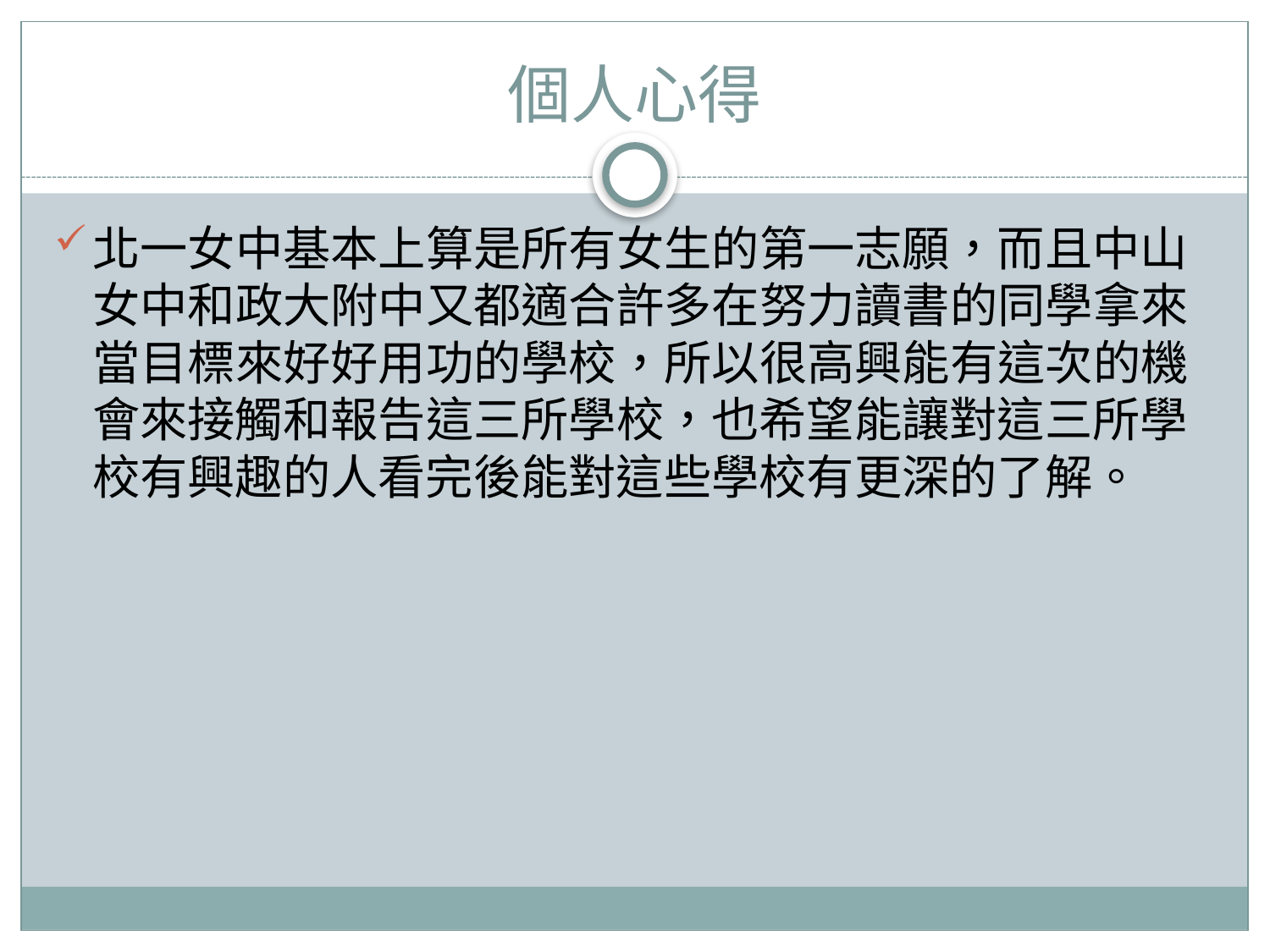

# 個人心得
北一女中基本上算是所有女生的第一志願，而且中山女中和政大附中又都適合許多在努力讀書的同學拿來當目標來好好用功的學校，所以很高興能有這次的機會來接觸和報告這三所學校，也希望能讓對這三所學校有興趣的人看完後能對這些學校有更深的了解。